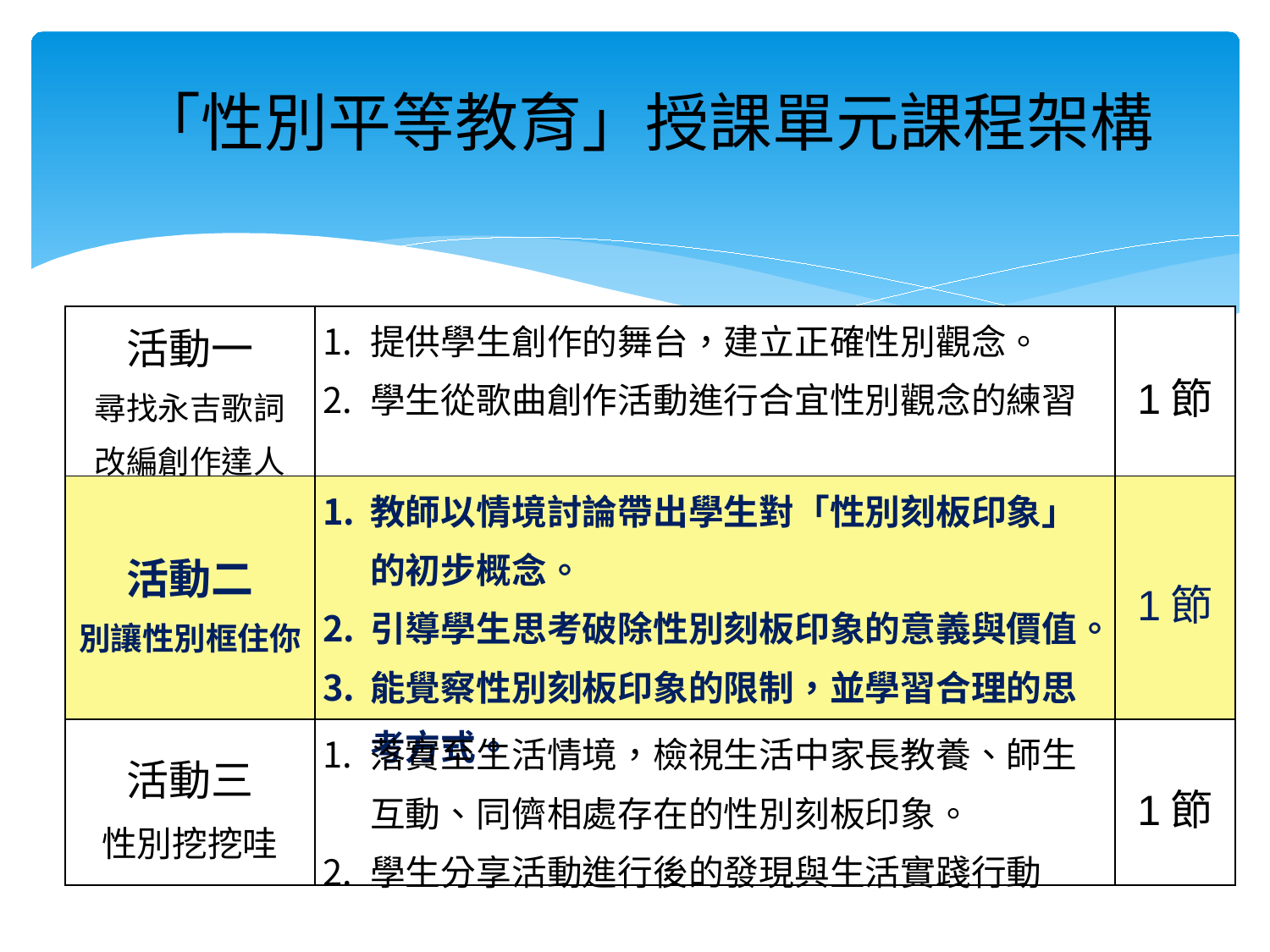

「性別平等教育」授課單元課程架構
| 活動一 尋找永吉歌詞 改編創作達人 | 提供學生創作的舞台，建立正確性別觀念。 學生從歌曲創作活動進行合宜性別觀念的練習 | 1節 |
| --- | --- | --- |
| 活動二 別讓性別框住你 | 教師以情境討論帶出學生對「性別刻板印象」的初步概念。 引導學生思考破除性別刻板印象的意義與價值。 能覺察性別刻板印象的限制，並學習合理的思考方式。 | 1節 |
| 活動三 性別挖挖哇 | 落實至生活情境，檢視生活中家長教養、師生互動、同儕相處存在的性別刻板印象。 學生分享活動進行後的發現與生活實踐行動 | 1節 |